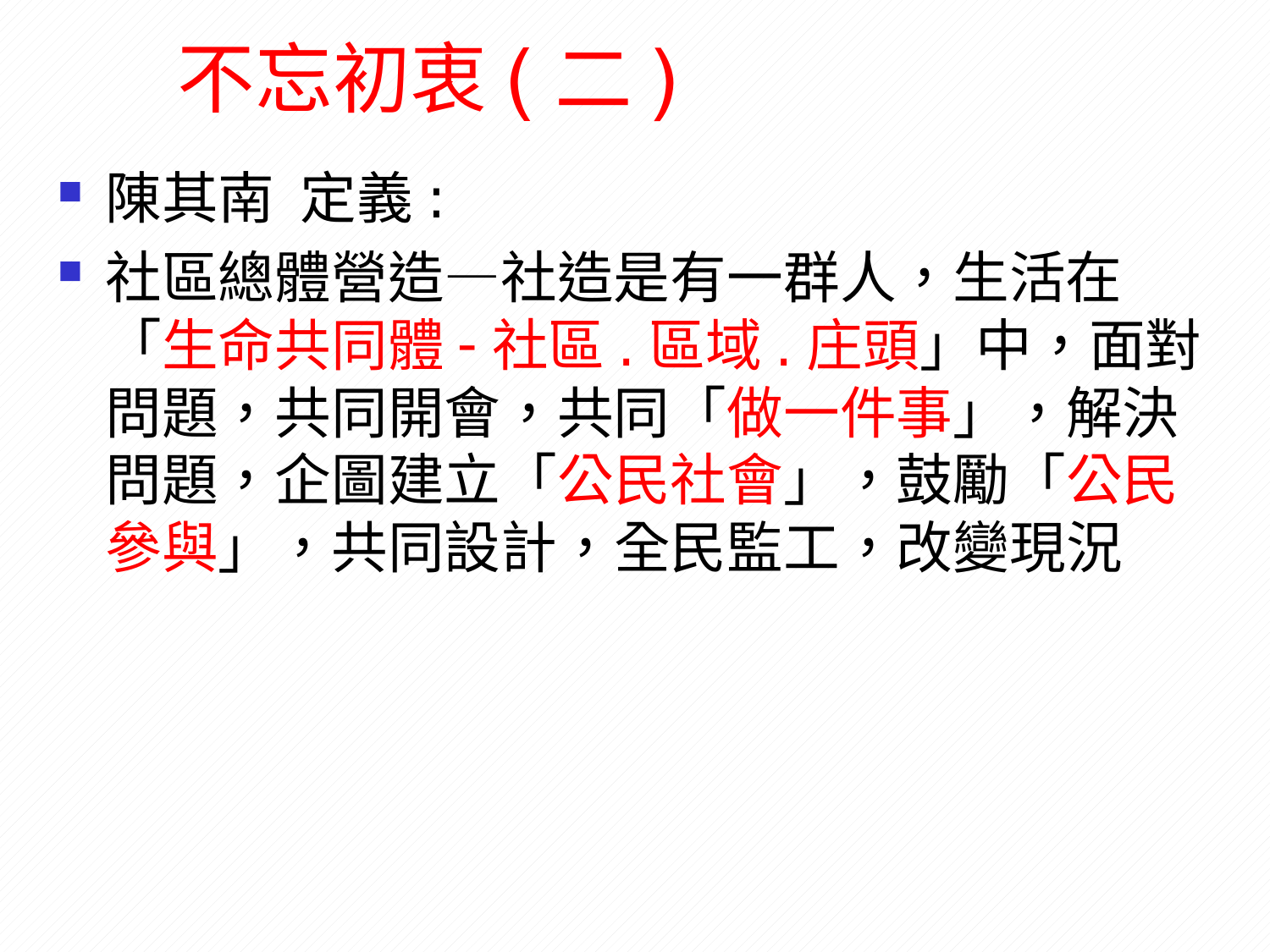

# 不忘初衷(二)
陳其南  定義:
社區總體營造—社造是有一群人，生活在「生命共同體-社區.區域.庄頭」中，面對問題，共同開會，共同「做一件事」，解決問題，企圖建立「公民社會」，鼓勵「公民參與」，共同設計，全民監工，改變現況